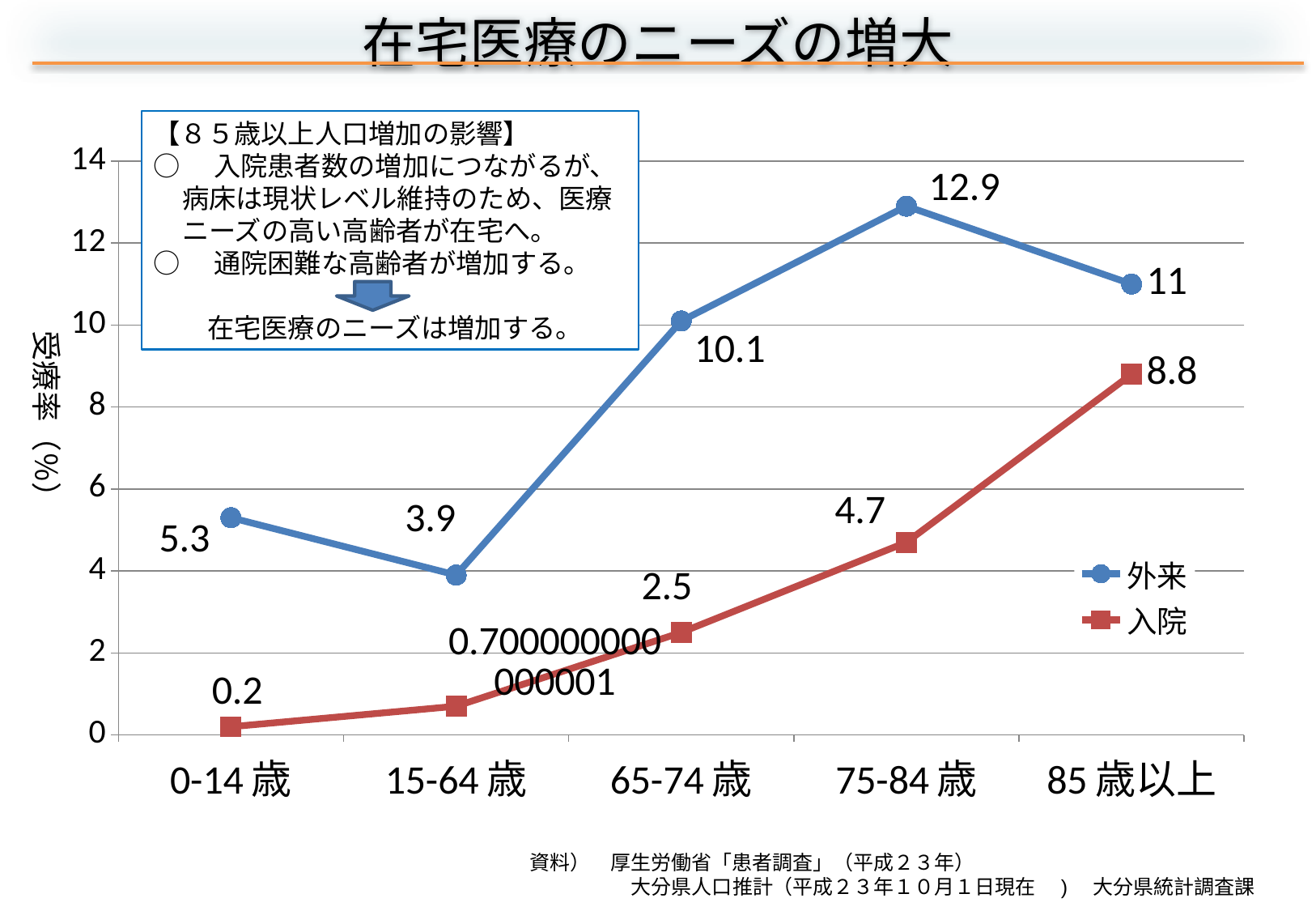

在宅医療のニーズの増大
【８５歳以上人口増加の影響】
○　入院患者数の増加につながるが、病床は現状レベル維持のため、医療ニーズの高い高齢者が在宅へ。
○　通院困難な高齢者が増加する。

　　在宅医療のニーズは増加する。

### Chart

| Category | 外来 | 入院 |
|---|---|---|
| 0-14歳 | 5.3 | 0.2 |
| 15-64歳 | 3.9 | 0.7000000000000006 |
| 65-74歳 | 10.1 | 2.5 |
| 75-84歳 | 12.9 | 4.7 |
| 85歳以上 | 11.0 | 8.8 |
受療率（％）
資料）　厚生労働省「患者調査」（平成２３年）
　　　　　大分県人口推計（平成２３年１０月１日現在　)　大分県統計調査課